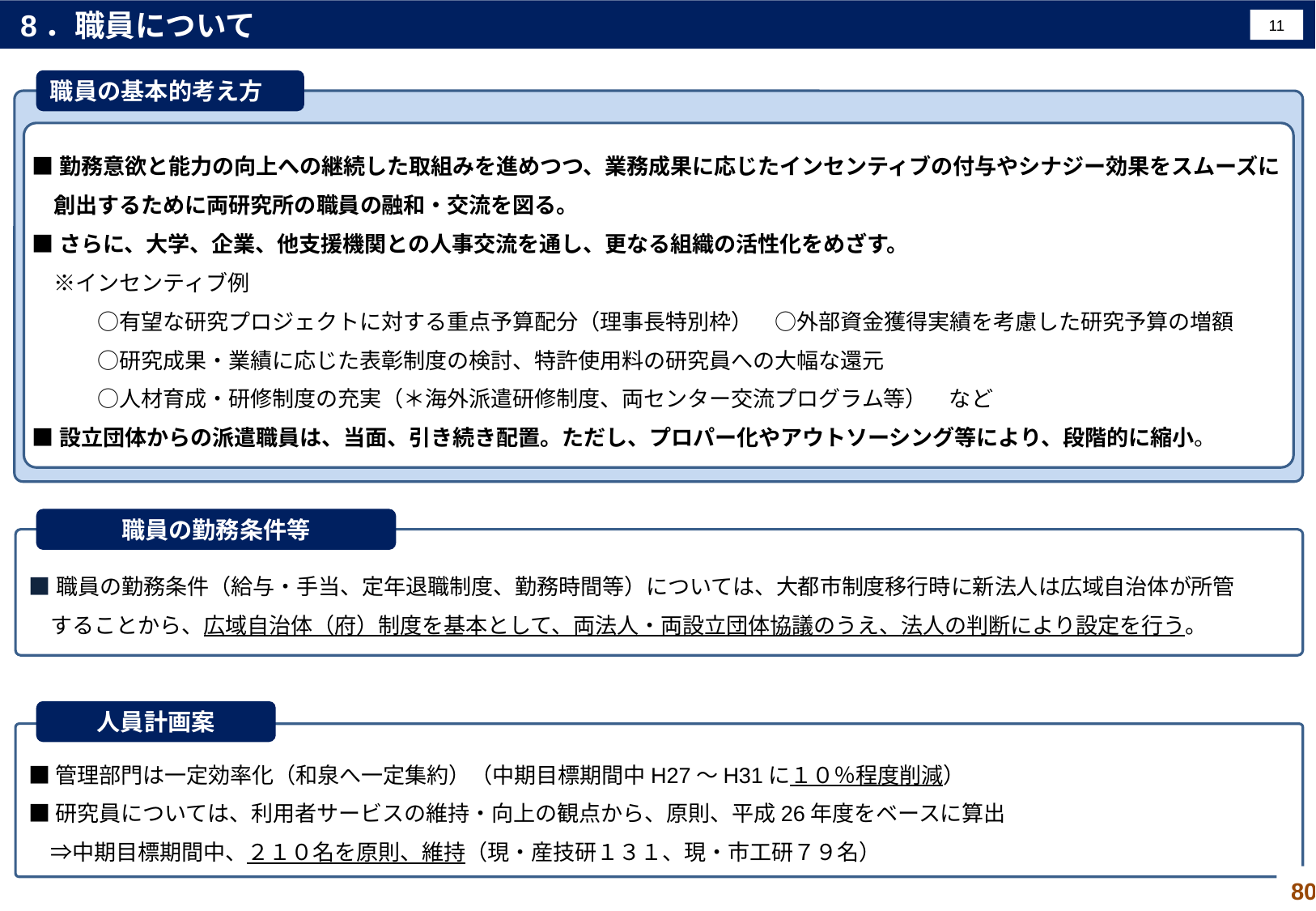

8．職員について
11
職員の基本的考え方

■勤務意欲と能力の向上への継続した取組みを進めつつ、業務成果に応じたインセンティブの付与やシナジー効果をスムーズに
　創出するために両研究所の職員の融和・交流を図る。
■さらに、大学、企業、他支援機関との人事交流を通し、更なる組織の活性化をめざす。
　※インセンティブ例
　　　○有望な研究プロジェクトに対する重点予算配分（理事長特別枠）　○外部資金獲得実績を考慮した研究予算の増額
　　　○研究成果・業績に応じた表彰制度の検討、特許使用料の研究員への大幅な還元
　　　○人材育成・研修制度の充実（＊海外派遣研修制度、両センター交流プログラム等）　など
■設立団体からの派遣職員は、当面、引き続き配置。ただし、プロパー化やアウトソーシング等により、段階的に縮小。
職員の勤務条件等

■職員の勤務条件（給与・手当、定年退職制度、勤務時間等）については、大都市制度移行時に新法人は広域自治体が所管
　することから、広域自治体（府）制度を基本として、両法人・両設立団体協議のうえ、法人の判断により設定を行う。
人員計画案

■管理部門は一定効率化（和泉へ一定集約）（中期目標期間中H27～H31に１０％程度削減）
■研究員については、利用者サービスの維持・向上の観点から、原則、平成26年度をベースに算出
　⇒中期目標期間中、２１０名を原則、維持（現・産技研１３１、現・市工研７９名）
80